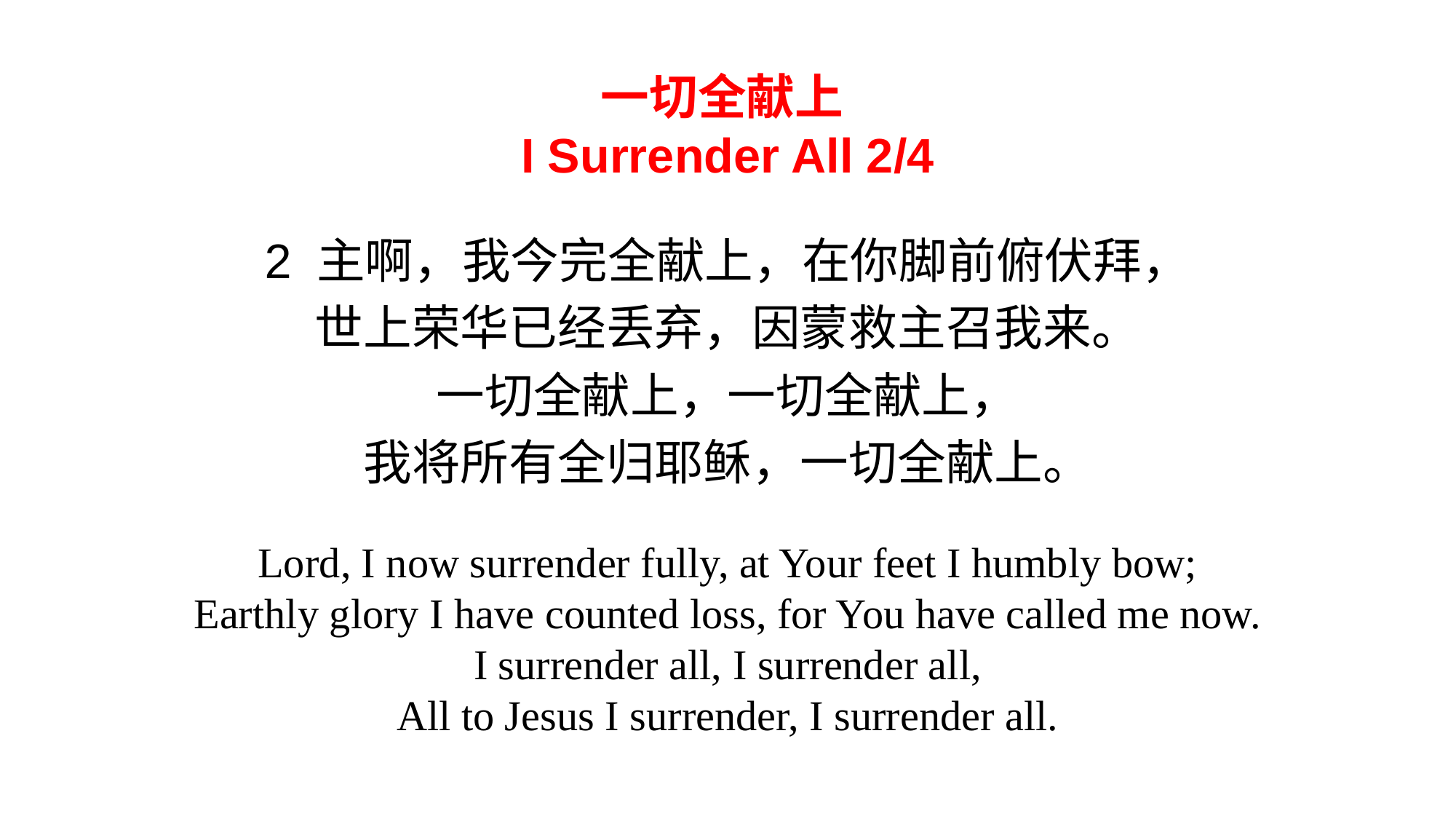

一切全献上
I Surrender All 2/4
2 主啊，我今完全献上，在你脚前俯伏拜，
世上荣华已经丢弃，因蒙救主召我来。
一切全献上，一切全献上，
我将所有全归耶稣，一切全献上。

Lord, I now surrender fully, at Your feet I humbly bow;
Earthly glory I have counted loss, for You have called me now.
I surrender all, I surrender all,
All to Jesus I surrender, I surrender all.